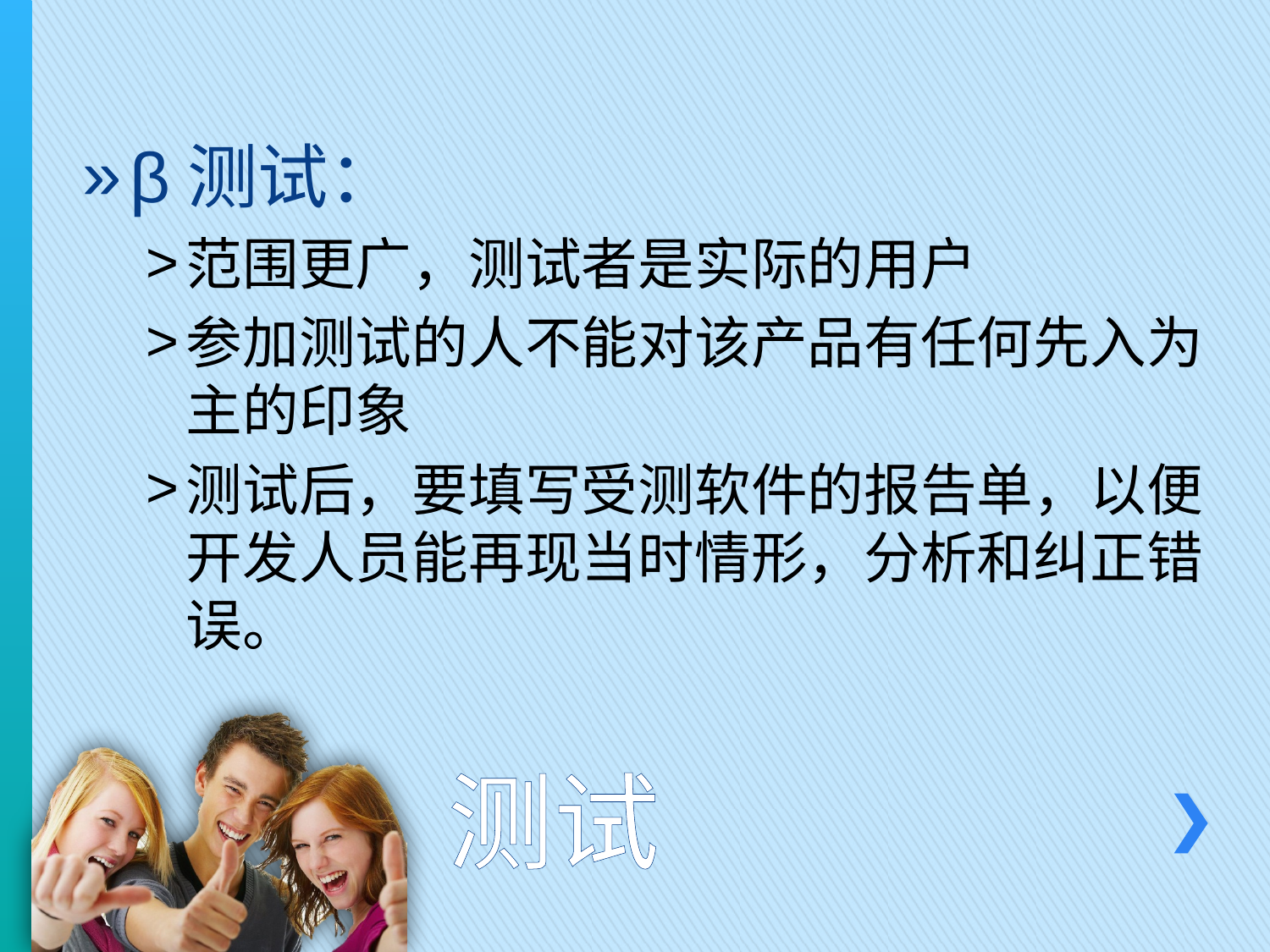

β测试：
范围更广，测试者是实际的用户
参加测试的人不能对该产品有任何先入为主的印象
测试后，要填写受测软件的报告单，以便开发人员能再现当时情形，分析和纠正错误。
# 测试